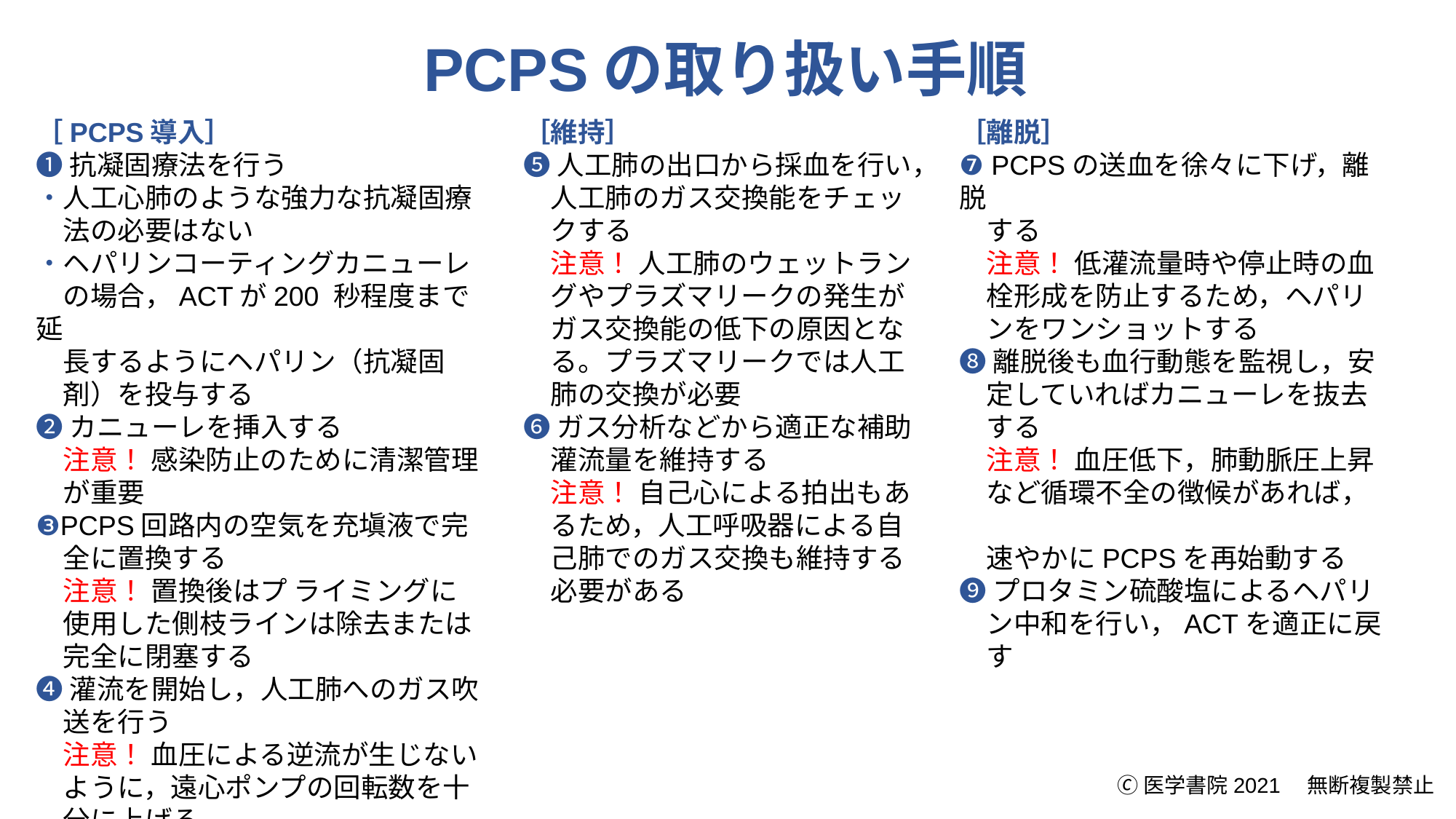

PCPSの取り扱い手順
［PCPS導入］
❶抗凝固療法を行う
・人工心肺のような強力な抗凝固療
　法の必要はない
・ヘパリンコーティングカニューレ
　の場合，ACTが200 秒程度まで延
　長するようにヘパリン（抗凝固
　剤）を投与する
❷カニューレを挿入する
　注意！ 感染防止のために清潔管理
　が重要
❸PCPS回路内の空気を充塡液で完
　全に置換する
　注意！ 置換後はプ ライミングに
　使用した側枝ラインは除去または
　完全に閉塞する
❹灌流を開始し，人工肺へのガス吹
　送を行う
　注意！ 血圧による逆流が生じない
　ように，遠心ポンプの回転数を十
　分に上げる
［維持］
❺人工肺の出口から採血を行い，
　人工肺のガス交換能をチェッ
　クする
　注意！ 人工肺のウェットラン
　グやプラズマリークの発生が
　ガス交換能の低下の原因とな
　る。プラズマリークでは人工
　肺の交換が必要
❻ガス分析などから適正な補助
　灌流量を維持する
　注意！ 自己心による拍出もあ
　るため，人工呼吸器による自
　己肺でのガス交換も維持する
　必要がある

［離脱］
❼ PCPSの送血を徐々に下げ，離脱
　する
　注意！ 低灌流量時や停止時の血
　栓形成を防止するため，ヘパリ
　ンをワンショットする
❽離脱後も血行動態を監視し，安
　定していればカニューレを抜去
　する
　注意！ 血圧低下，肺動脈圧上昇
　など循環不全の徴候があれば，
　速やかにPCPSを再始動する
❾プロタミン硫酸塩によるヘパリ
　ン中和を行い，ACTを適正に戻
　す

🄫医学書院2021　無断複製禁止